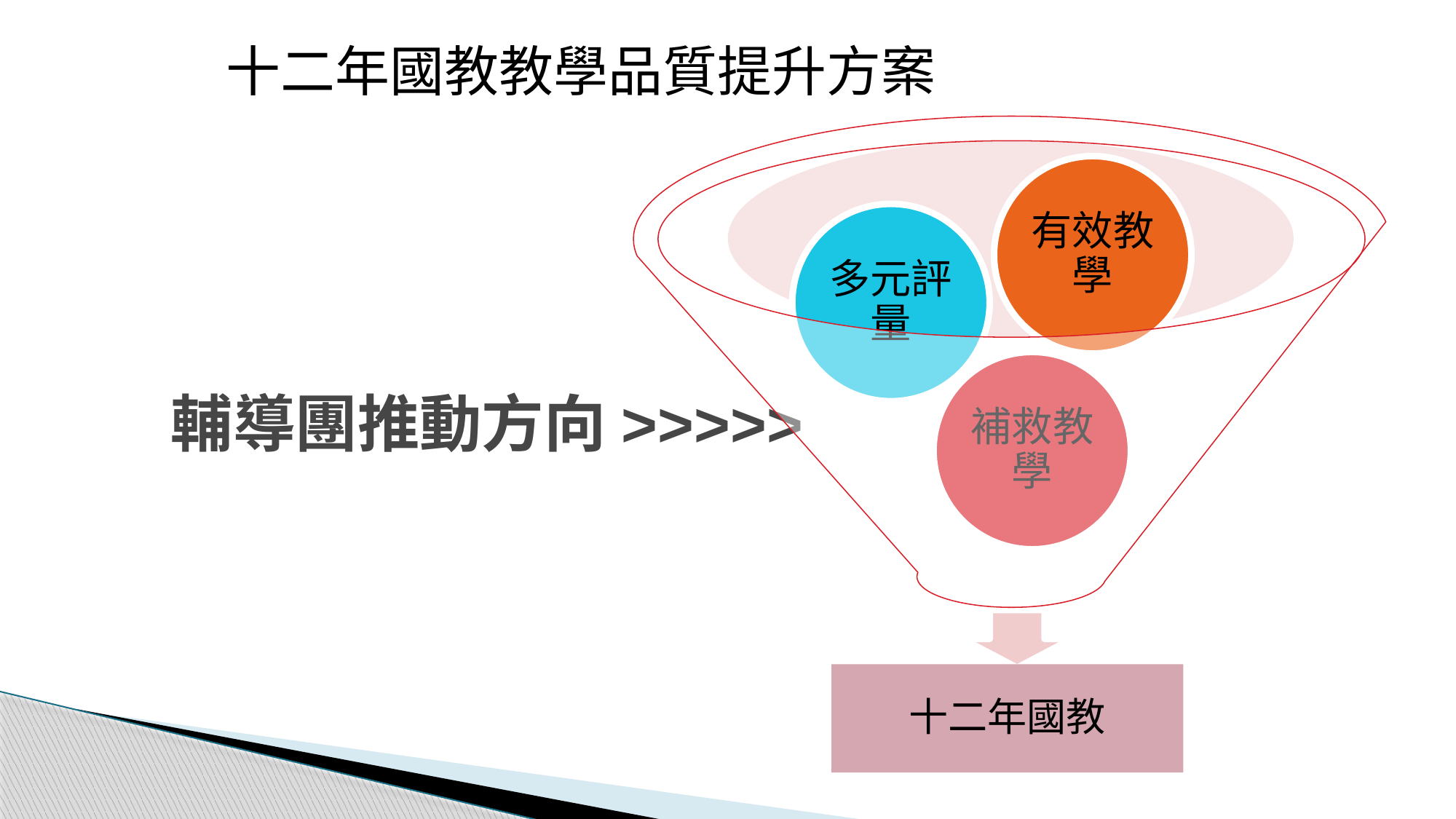

十二年國教
補救教學
多元評量
有效教學
十二年國教教學品質提升方案
# 輔導團推動方向>>>>>